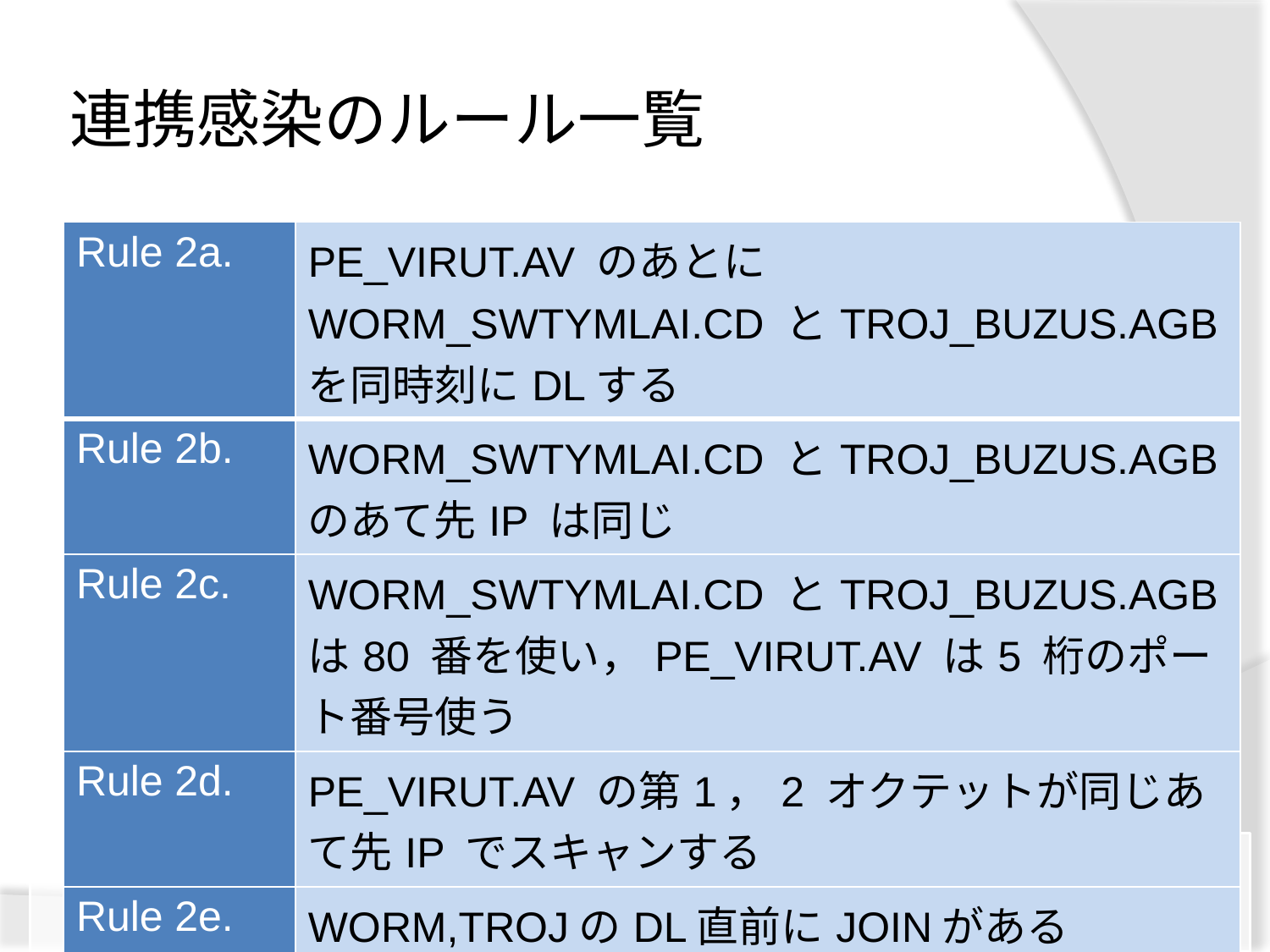

# 連携感染のルール一覧
| Rule 2a. | PE\_VIRUT.AV のあとにWORM\_SWTYMLAI.CD とTROJ\_BUZUS.AGB を同時刻にDLする |
| --- | --- |
| Rule 2b. | WORM\_SWTYMLAI.CD とTROJ\_BUZUS.AGB のあて先IP は同じ |
| Rule 2c. | WORM\_SWTYMLAI.CD とTROJ\_BUZUS.AGB は80 番を使い，PE\_VIRUT.AV は5 桁のポート番号使う |
| Rule 2d. | PE\_VIRUT.AV の第1，2 オクテットが同じあて先IP でスキャンする |
| Rule 2e. | WORM,TROJのDL直前にJOINがある |